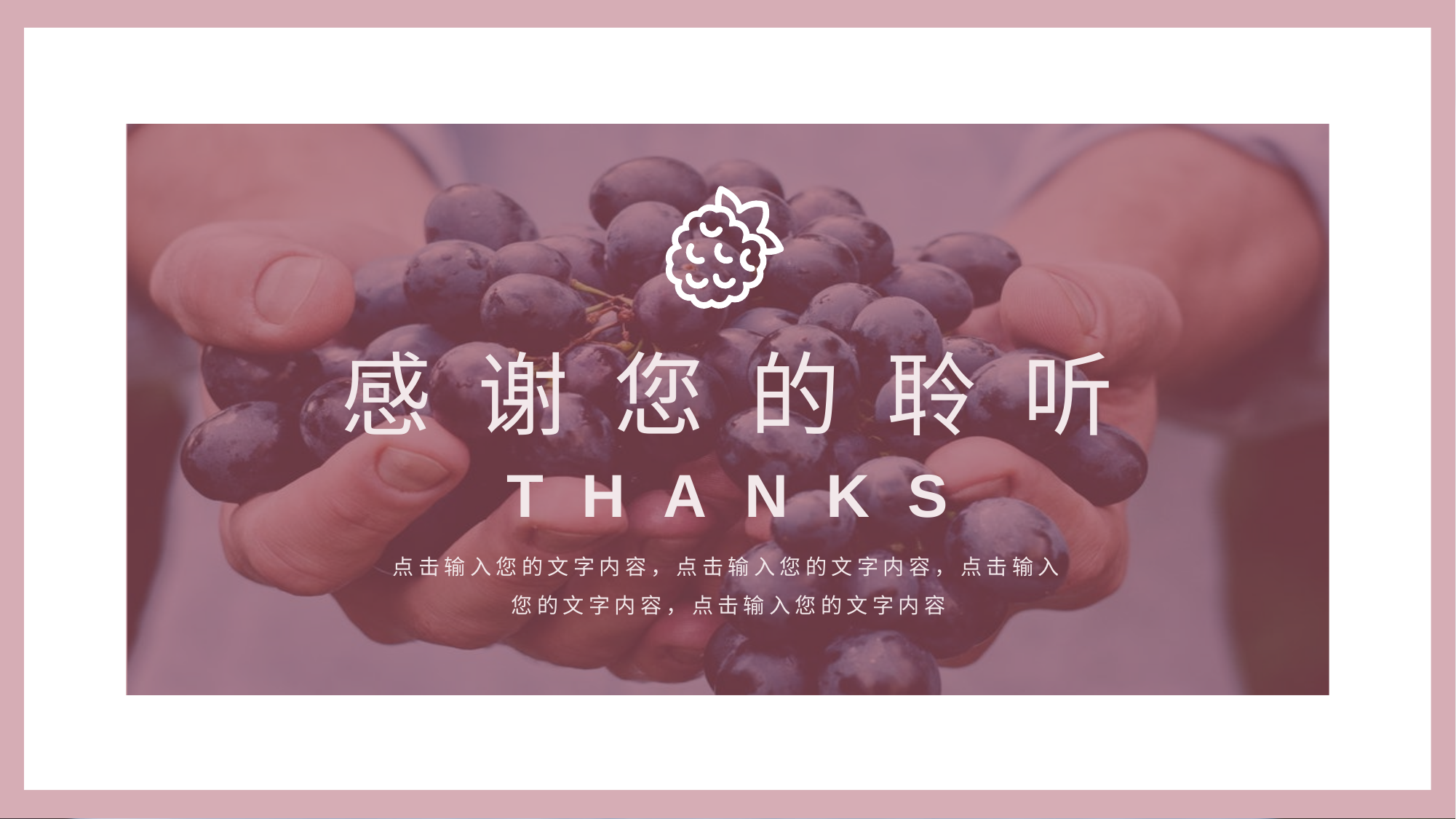

感谢您的聆听
THANKS
点击输入您的文字内容，点击输入您的文字内容，点击输入您的文字内容，点击输入您的文字内容